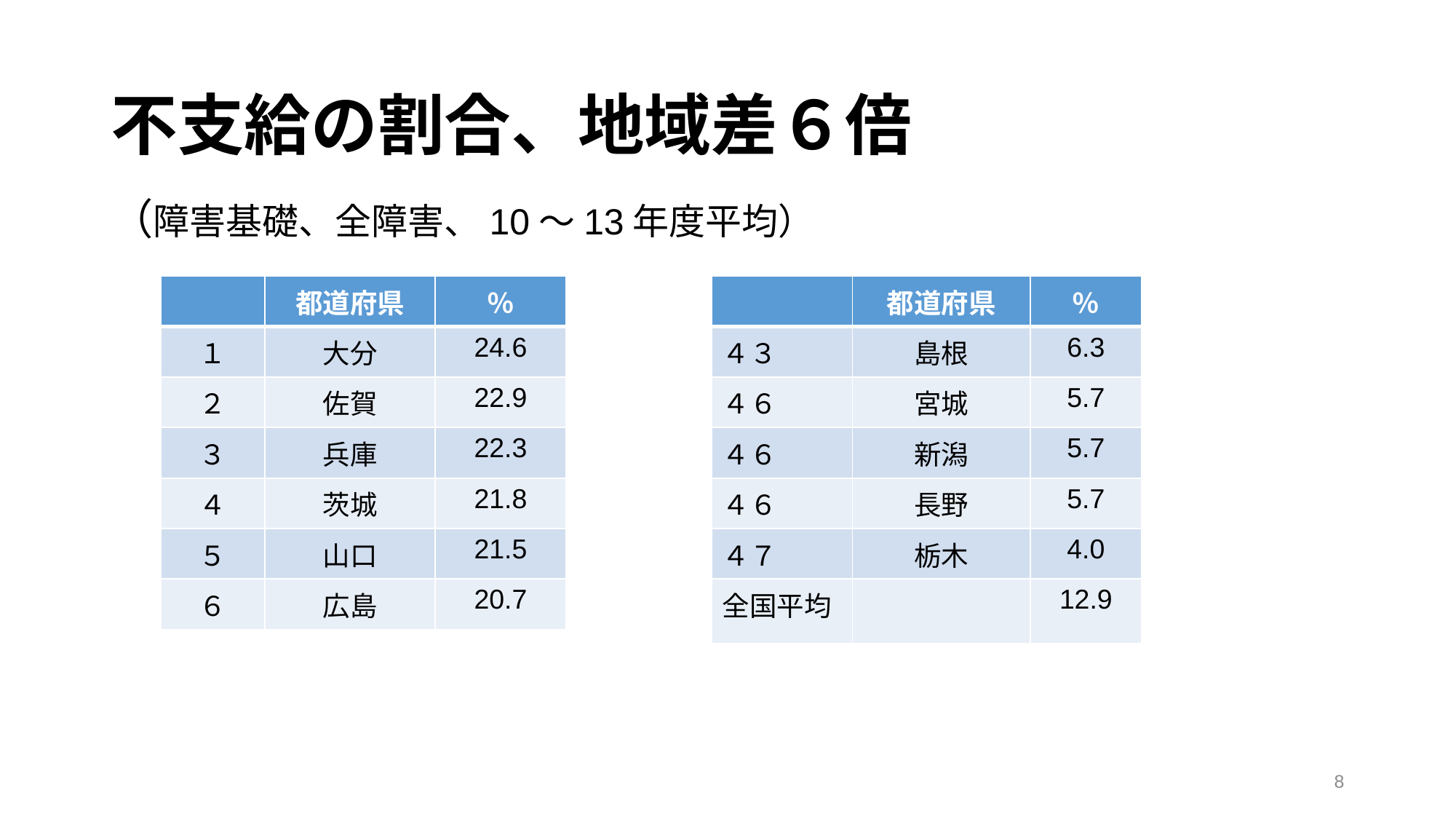

# 不支給の割合、地域差６倍
（障害基礎、全障害、10～13年度平均）
|  | 都道府県 | ％ |
| --- | --- | --- |
| １ | 大分 | 24.6 |
| ２ | 佐賀 | 22.9 |
| ３ | 兵庫 | 22.3 |
| ４ | 茨城 | 21.8 |
| ５ | 山口 | 21.5 |
| ６ | 広島 | 20.7 |
|  | 都道府県 | ％ |
| --- | --- | --- |
| ４３ | 島根 | 6.3 |
| ４６ | 宮城 | 5.7 |
| ４６ | 新潟 | 5.7 |
| ４６ | 長野 | 5.7 |
| ４７ | 栃木 | 4.0 |
| 全国平均 |  | 12.9 |
8